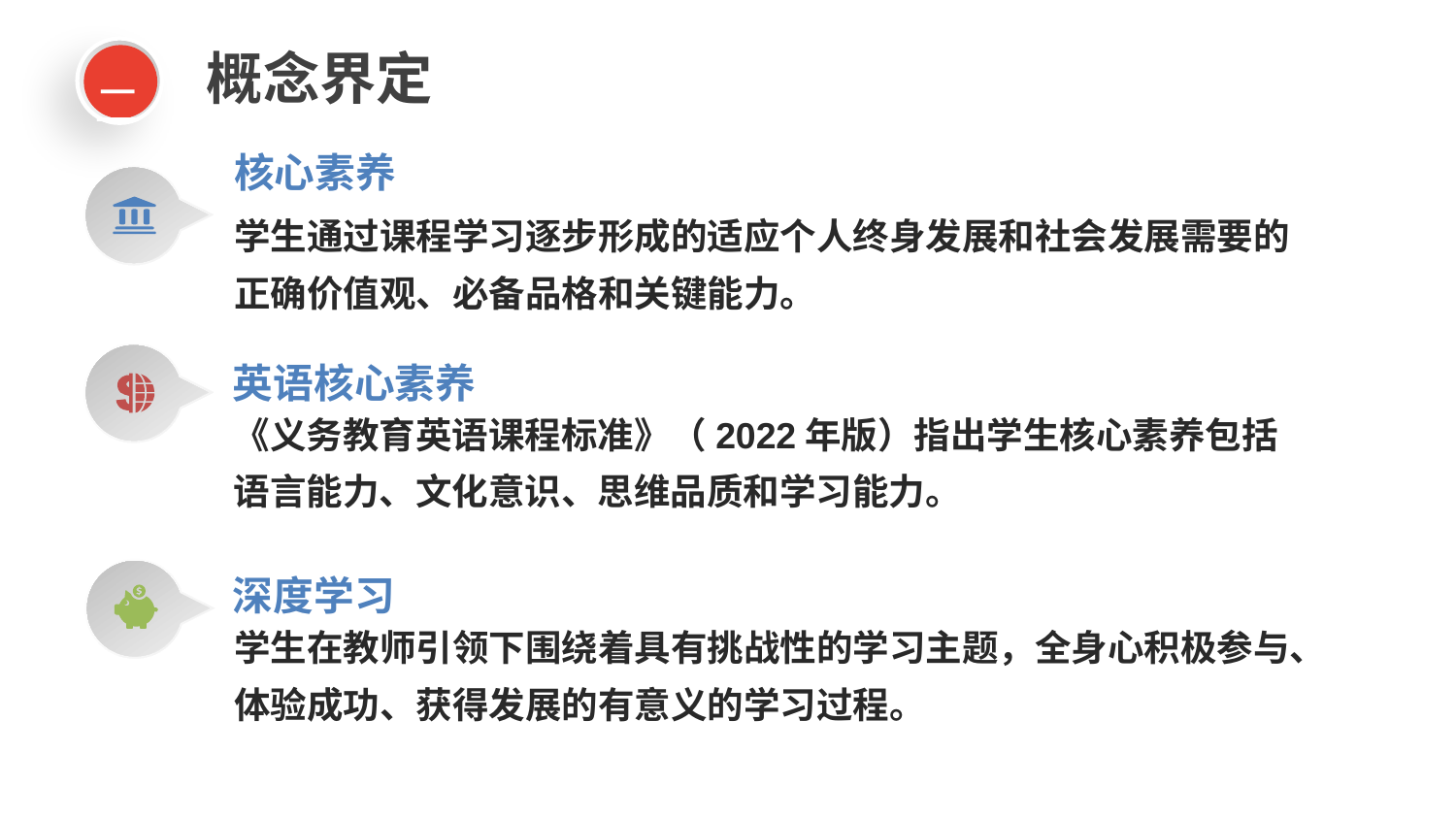

二

概念界定
核心素养
学生通过课程学习逐步形成的适应个人终身发展和社会发展需要的正确价值观、必备品格和关键能力。

英语核心素养
《义务教育英语课程标准》（2022年版）指出学生核心素养包括
语言能力、文化意识、思维品质和学习能力。

深度学习
学生在教师引领下围绕着具有挑战性的学习主题，全身心积极参与、体验成功、获得发展的有意义的学习过程。